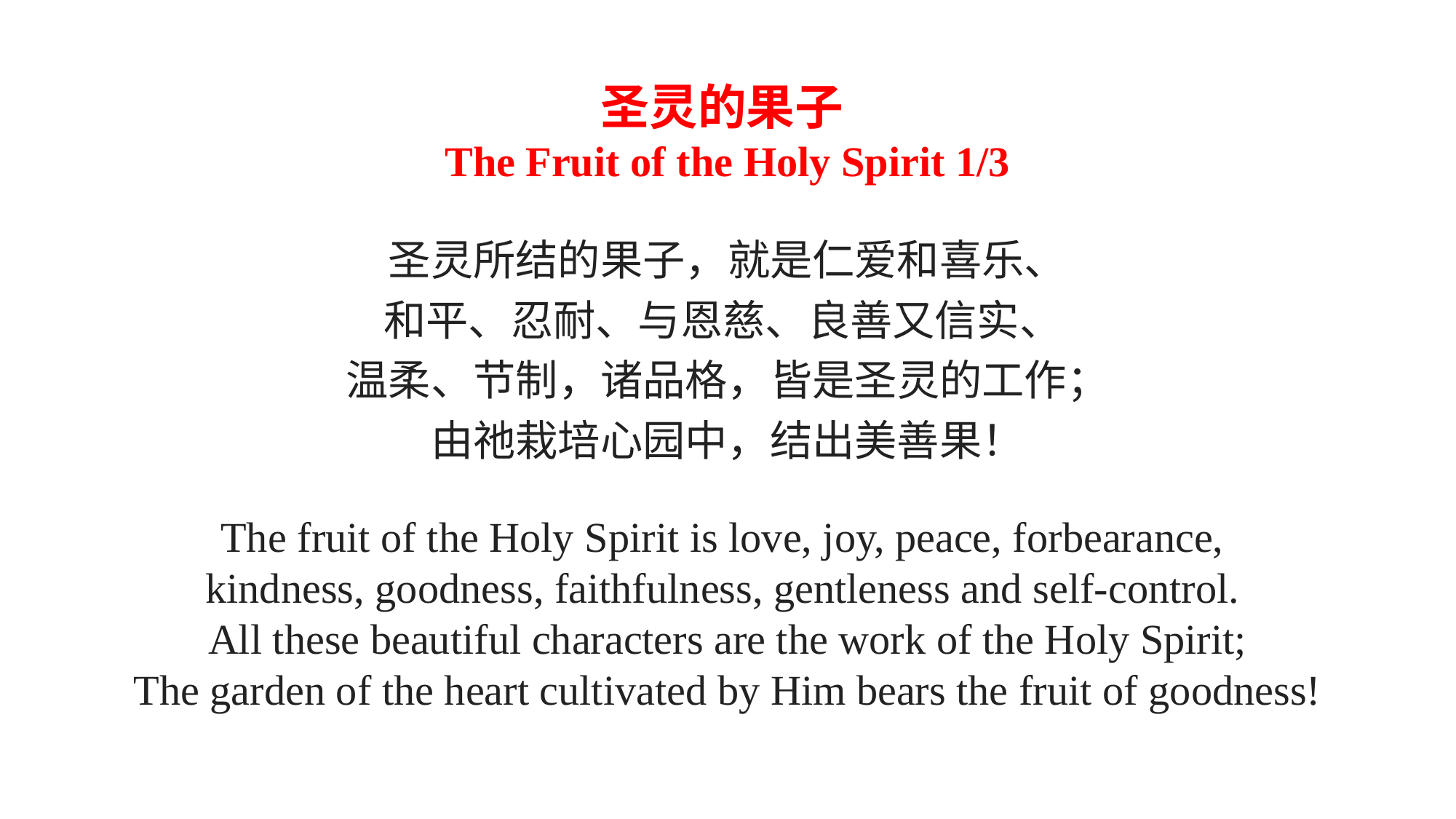

圣灵的果子
The Fruit of the Holy Spirit 1/3
圣灵所结的果子，就是仁爱和喜乐、
和平、忍耐、与恩慈、良善又信实、
温柔、节制，诸品格，皆是圣灵的工作；
由祂栽培心园中，结出美善果！

The fruit of the Holy Spirit is love, joy, peace, forbearance,
kindness, goodness, faithfulness, gentleness and self-control.
All these beautiful characters are the work of the Holy Spirit;
The garden of the heart cultivated by Him bears the fruit of goodness!